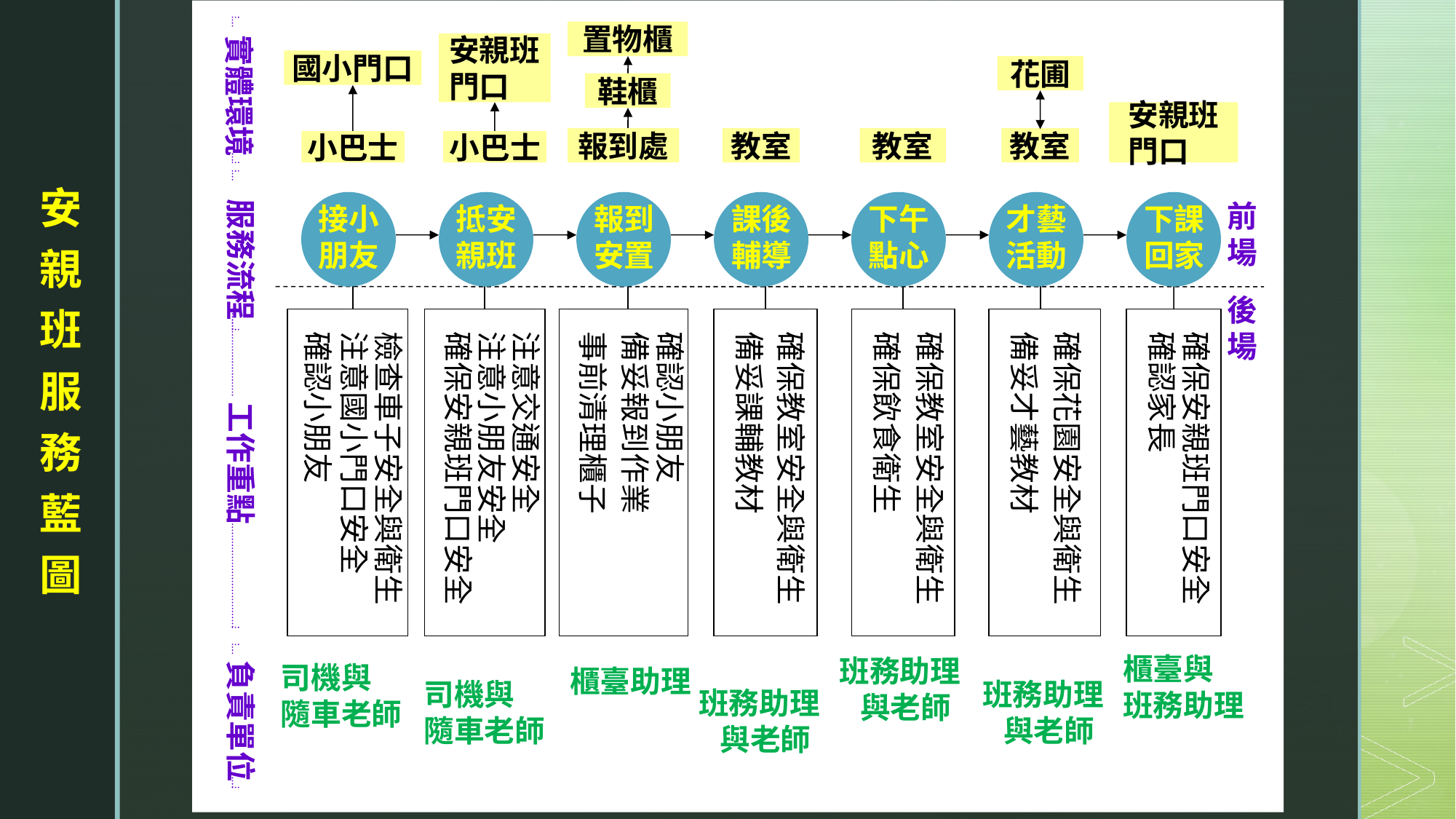

置物櫃
實體環境
安親班門口
國小門口

花圃
鞋櫃

安親班門口

報到處
教室
教室
教室
小巴士
小巴士

安親班服務藍圖
服務流程

接小朋友

抵安親班

報到安置

課後輔導

下午點心

才藝活動

下課回家

前場

確認小朋友
注意國小門口安全
檢查車子安全與衛生
司機與
隨車老師

確保安親班門口安全
注意小朋友安全
注意交通安全
司機與
隨車老師

事前清理櫃子
備妥報到作業
確認小朋友
櫃臺助理

備妥課輔教材
確保教室安全與衛生
班務助理
  與老師

確保飲食衛生
確保教室安全與衛生
班務助理
  與老師

備妥才藝教材
確保花園安全與衛生
班務助理
  與老師

確認家長
確保安親班門口安全
櫃臺與
班務助理
後場

工作重點

負責單位